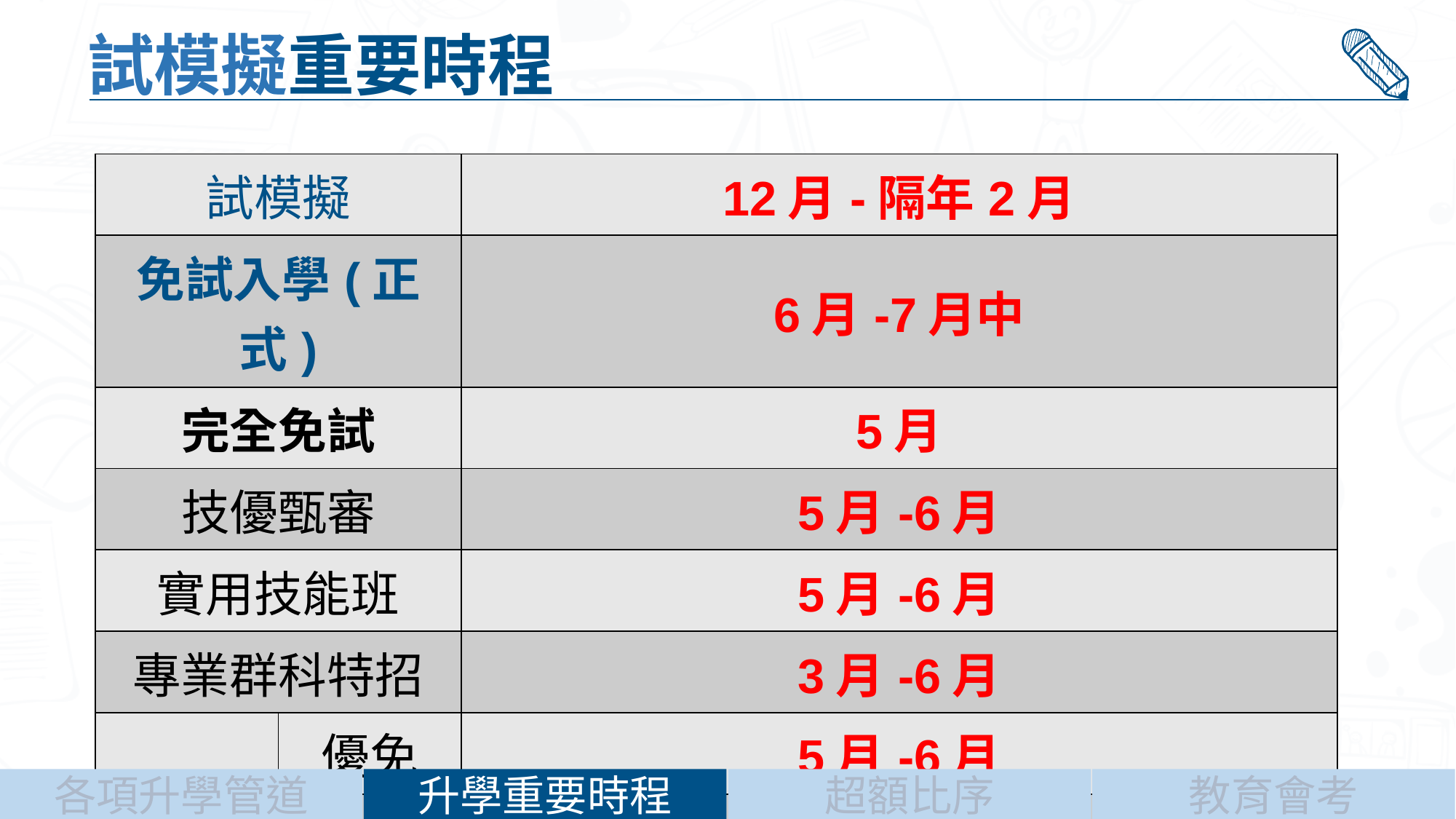

試模擬重要時程
| 試模擬 |  | 12月-隔年2月 |
| --- | --- | --- |
| 免試入學(正式) |  | 6月-7月中 |
| 完全免試 |  | 5月 |
| 技優甄審 |  | 5月-6月 |
| 實用技能班 |  | 5月-6月 |
| 專業群科特招 |  | 3月-6月 |
| 五專 | 優免 | 5月-6月 |
|  | 聯免 | 6月-7月 |
升學重要時程
超額比序
教育會考
各項升學管道